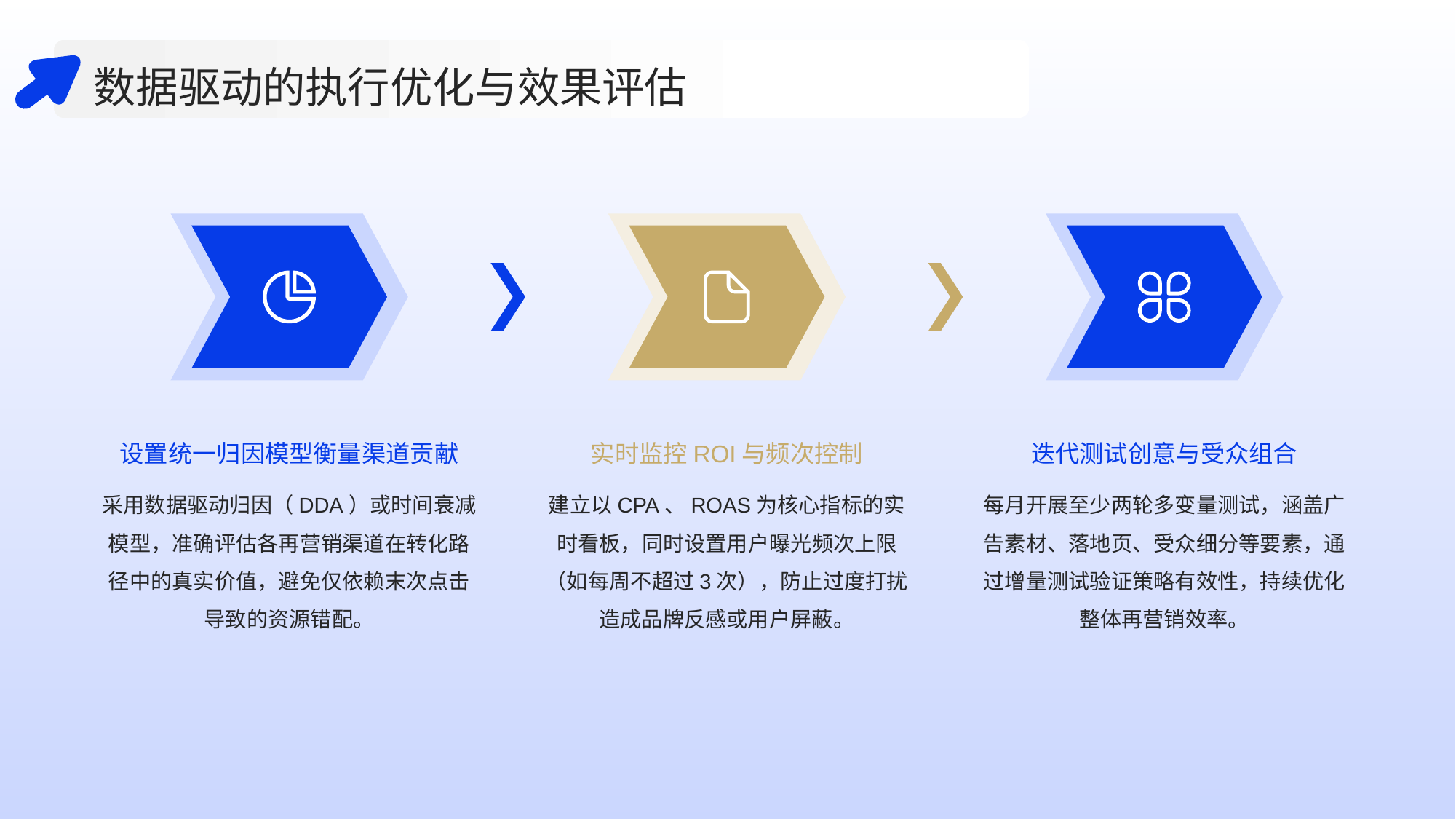

数据驱动的执行优化与效果评估

设置统一归因模型衡量渠道贡献
迭代测试创意与受众组合
实时监控ROI与频次控制
采用数据驱动归因（DDA）或时间衰减模型，准确评估各再营销渠道在转化路径中的真实价值，避免仅依赖末次点击导致的资源错配。
建立以CPA、ROAS为核心指标的实时看板，同时设置用户曝光频次上限（如每周不超过3次），防止过度打扰造成品牌反感或用户屏蔽。
每月开展至少两轮多变量测试，涵盖广告素材、落地页、受众细分等要素，通过增量测试验证策略有效性，持续优化整体再营销效率。